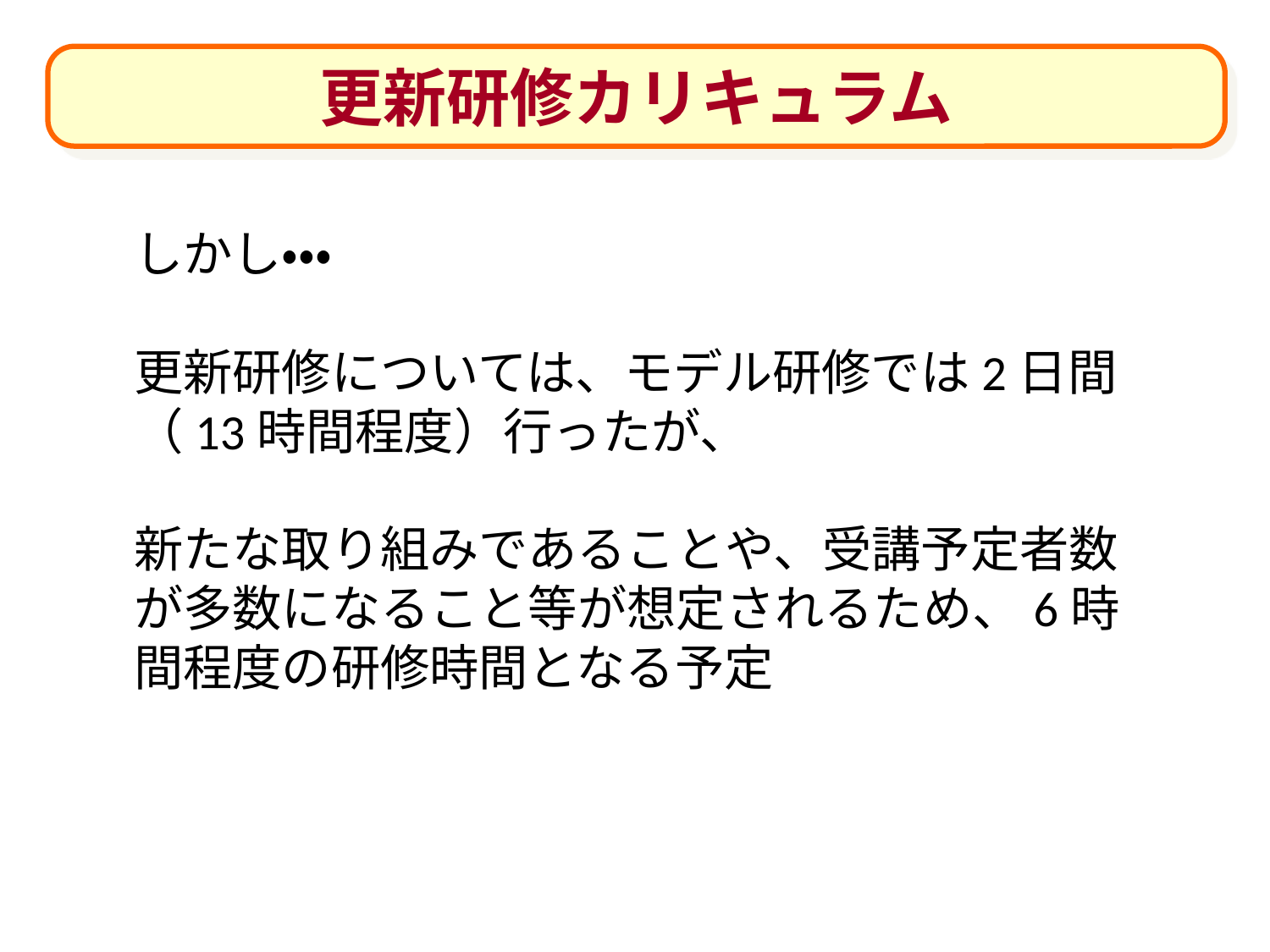

更新研修カリキュラム
しかし・・・

更新研修については、モデル研修では2日間（13時間程度）行ったが、

新たな取り組みであることや、受講予定者数が多数になること等が想定されるため、6時間程度の研修時間となる予定